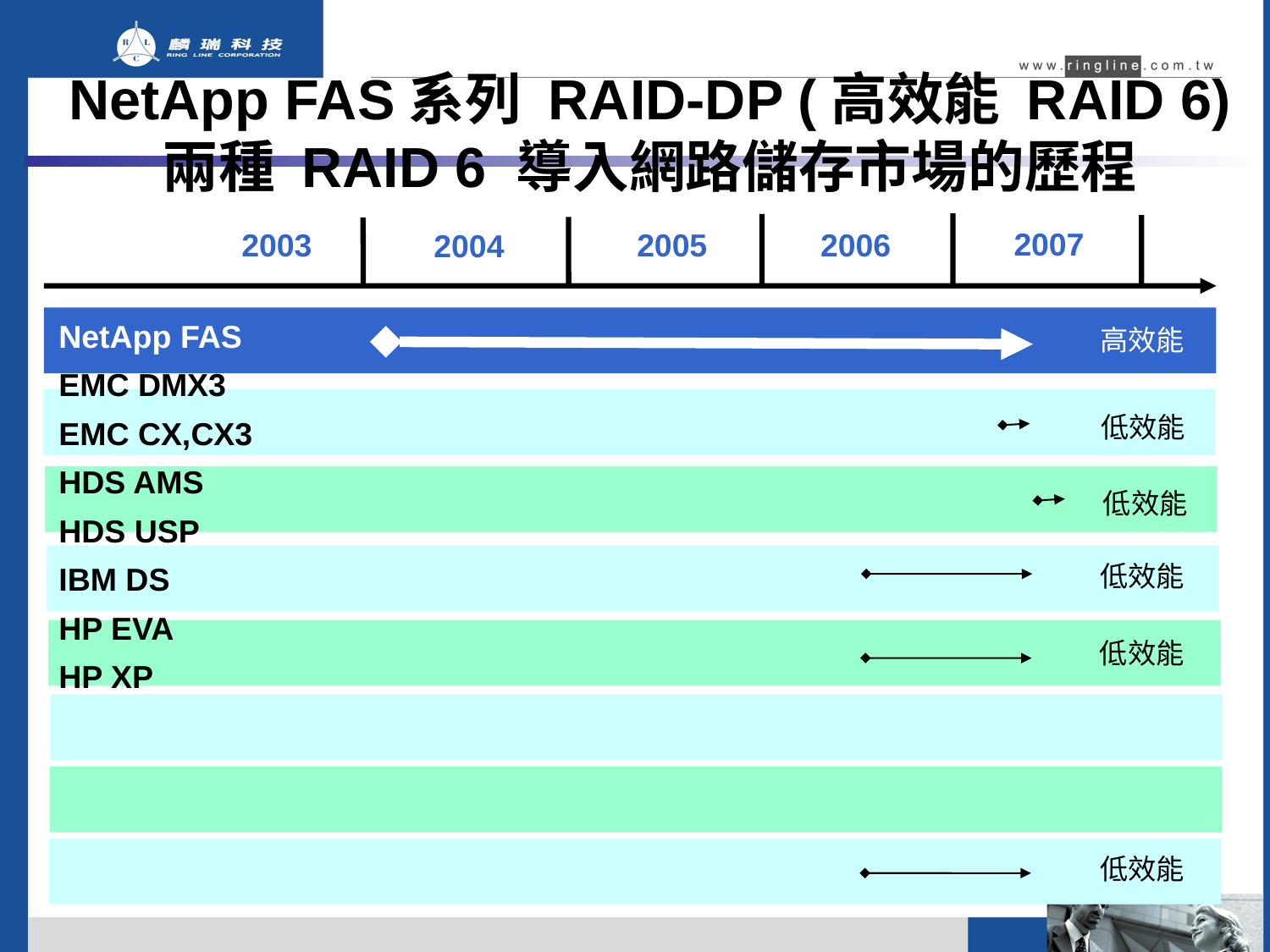

# NetApp FAS系列 RAID-DP (高效能 RAID 6) 兩種 RAID 6 導入網路儲存市場的歷程

2007
2006
2003
2005
2004

NetApp FAS
EMC DMX3
EMC CX,CX3
HDS AMS
HDS USP
IBM DS
HP EVA
HP XP
高效能

低效能

低效能

低效能

低效能

低效能